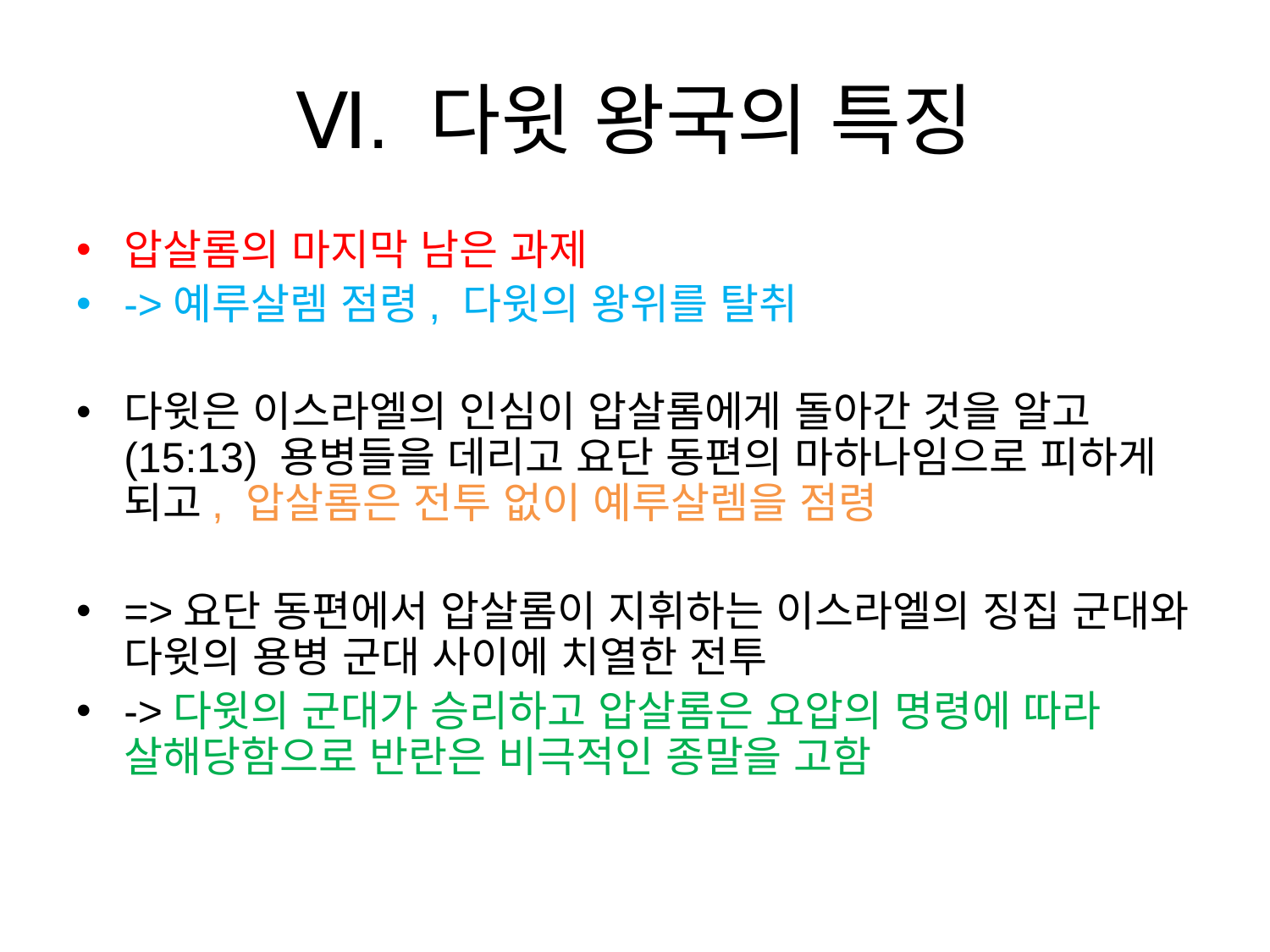

# Ⅵ. 다윗 왕국의 특징
압살롬의 마지막 남은 과제
->예루살렘 점령, 다윗의 왕위를 탈취

다윗은 이스라엘의 인심이 압살롬에게 돌아간 것을 알고(15:13) 용병들을 데리고 요단 동편의 마하나임으로 피하게 되고, 압살롬은 전투 없이 예루살렘을 점령

=>요단 동편에서 압살롬이 지휘하는 이스라엘의 징집 군대와 다윗의 용병 군대 사이에 치열한 전투
->다윗의 군대가 승리하고 압살롬은 요압의 명령에 따라 살해당함으로 반란은 비극적인 종말을 고함